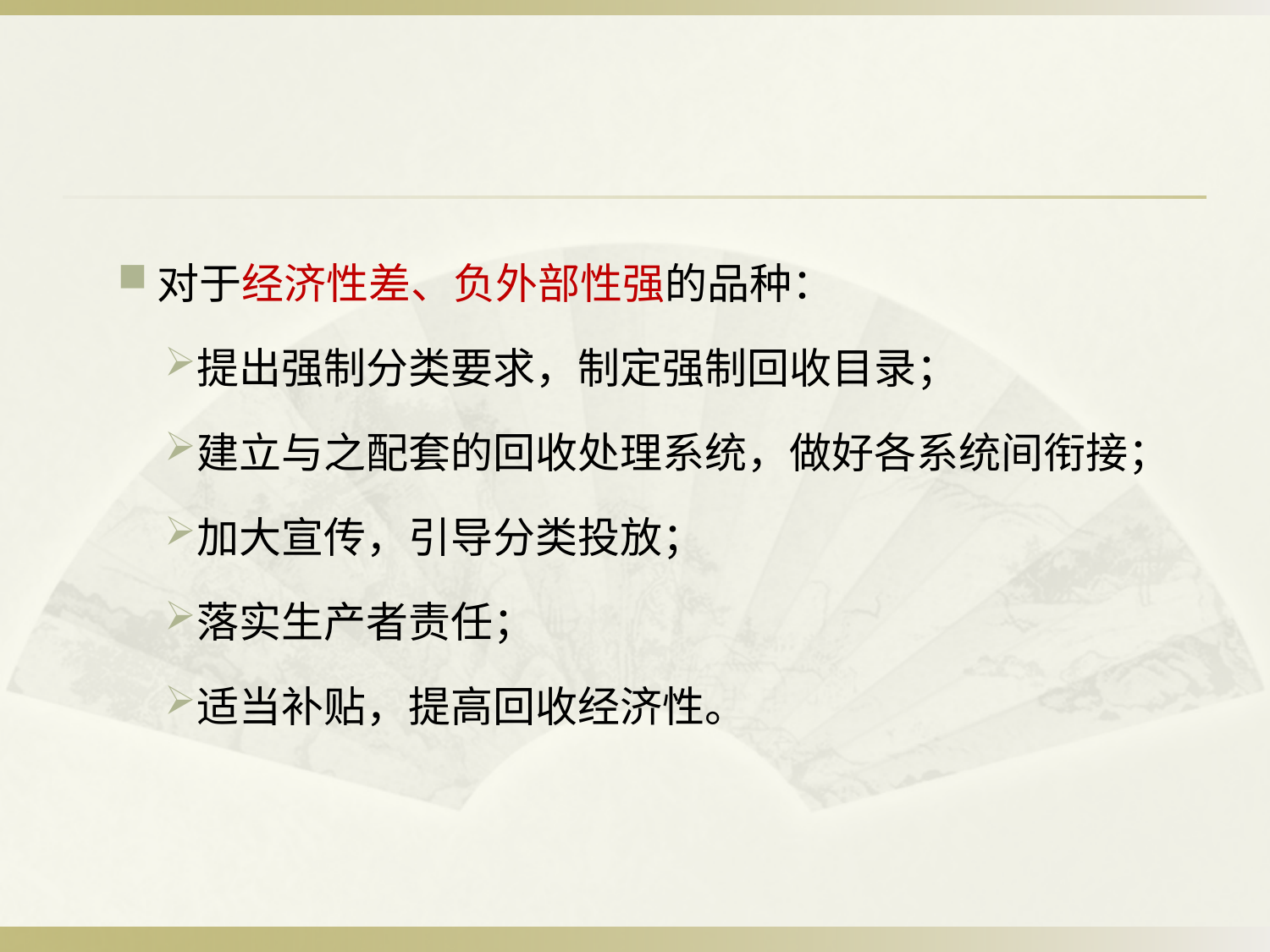

对于经济性差、负外部性强的品种：
提出强制分类要求，制定强制回收目录；
建立与之配套的回收处理系统，做好各系统间衔接；
加大宣传，引导分类投放；
落实生产者责任；
适当补贴，提高回收经济性。